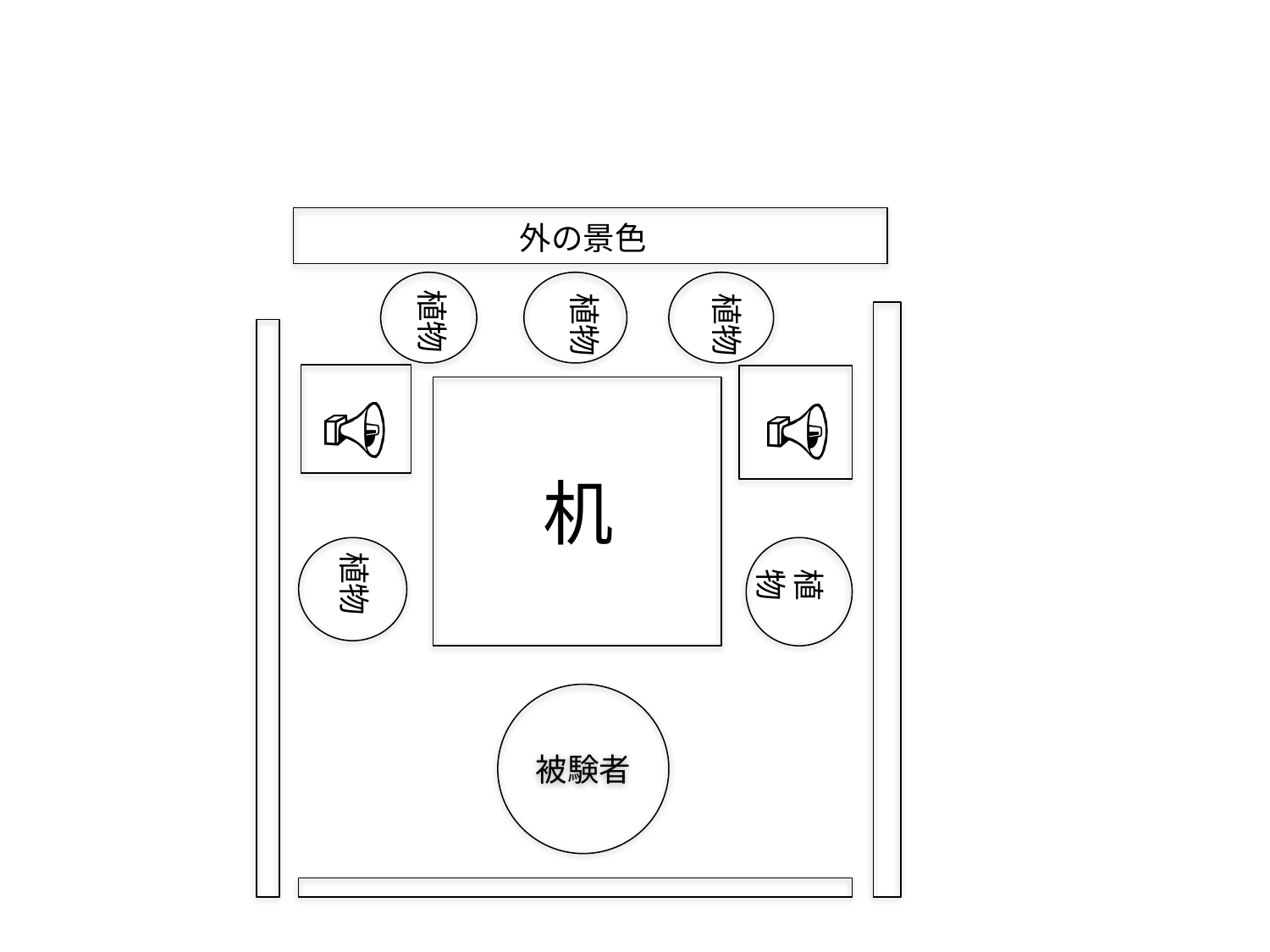

外の景色

植物
植物
植物

📢
📢
机

植物
植物
被験者
植物